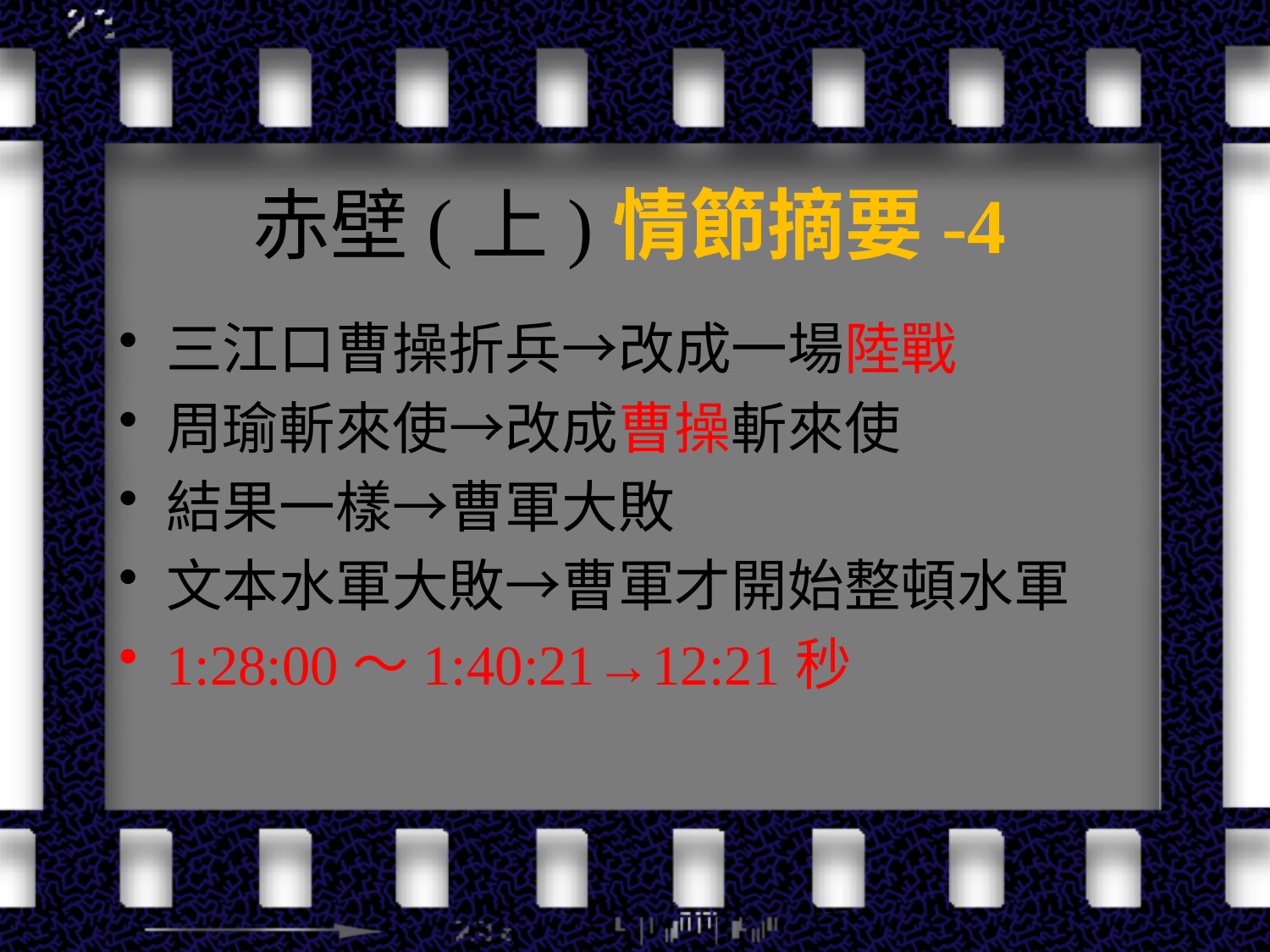

# 赤壁(上)情節摘要-4
三江口曹操折兵→改成一場陸戰
周瑜斬來使→改成曹操斬來使
結果一樣→曹軍大敗
文本水軍大敗→曹軍才開始整頓水軍
1:28:00～1:40:21→12:21秒